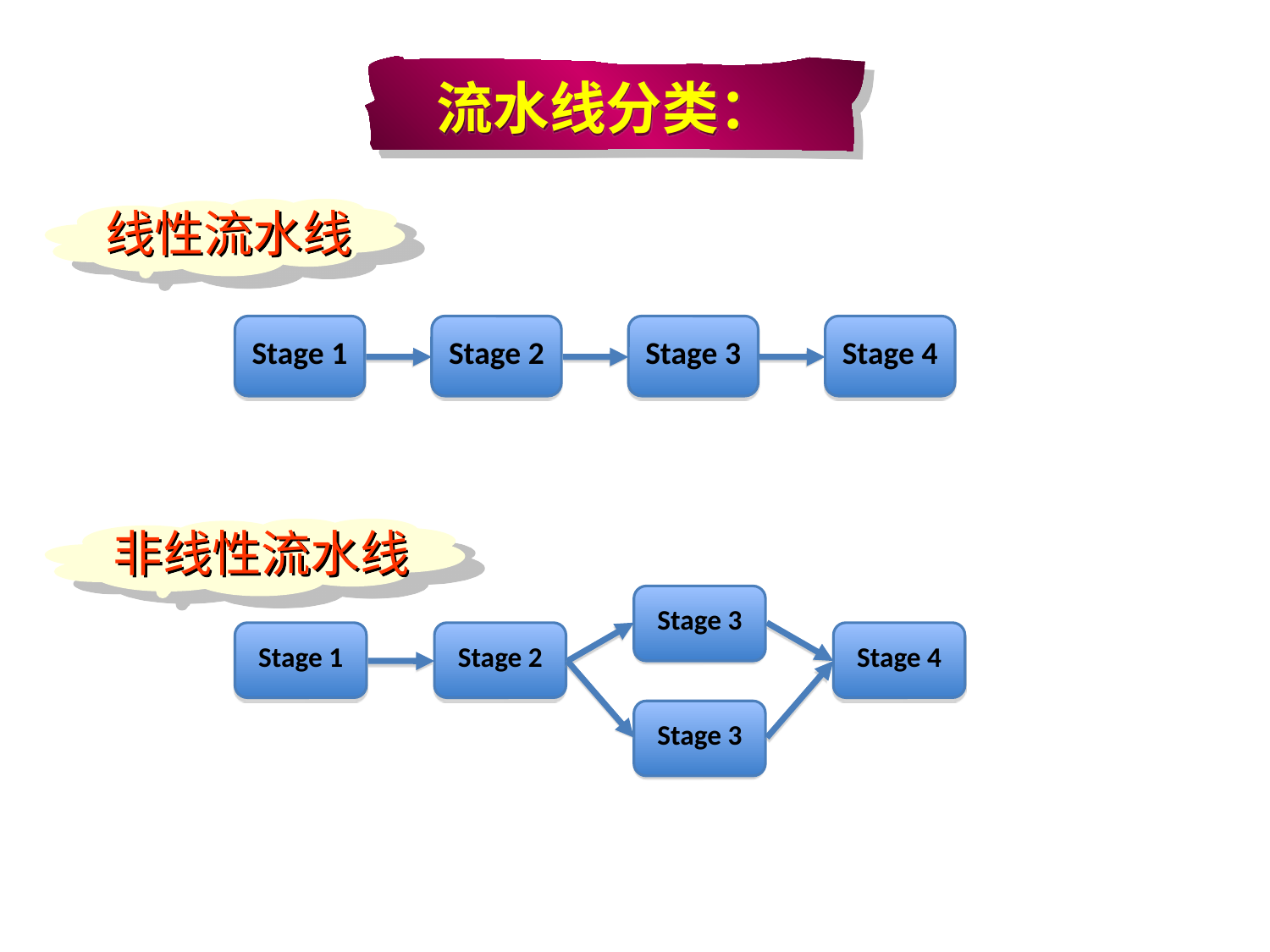

流水线分类：
线性流水线

Stage 1
Stage 2
Stage 3
Stage 4

非线性流水线

Stage 3
Stage 1
Stage 2

Stage 4

Stage 3